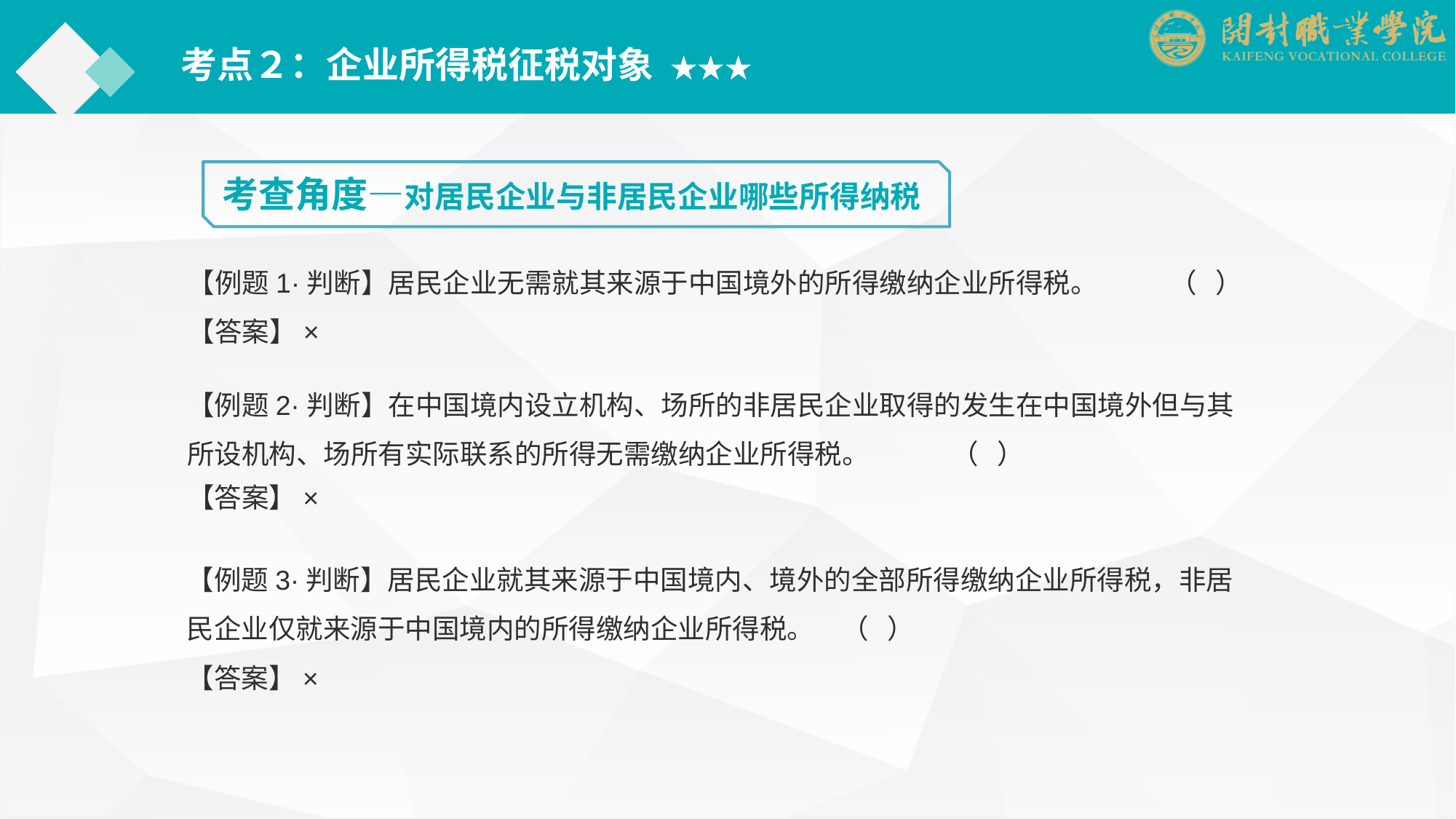

考点２：企业所得税征税对象  ★★★

考查角度—对居民企业与非居民企业哪些所得纳税
【例题1·判断】居民企业无需就其来源于中国境外的所得缴纳企业所得税。	（   ）
【答案】×
【例题2·判断】在中国境内设立机构、场所的非居民企业取得的发生在中国境外但与其所设机构、场所有实际联系的所得无需缴纳企业所得税。	（   ）
【答案】×
【例题3·判断】居民企业就其来源于中国境内、境外的全部所得缴纳企业所得税，非居民企业仅就来源于中国境内的所得缴纳企业所得税。	（   ）
【答案】×